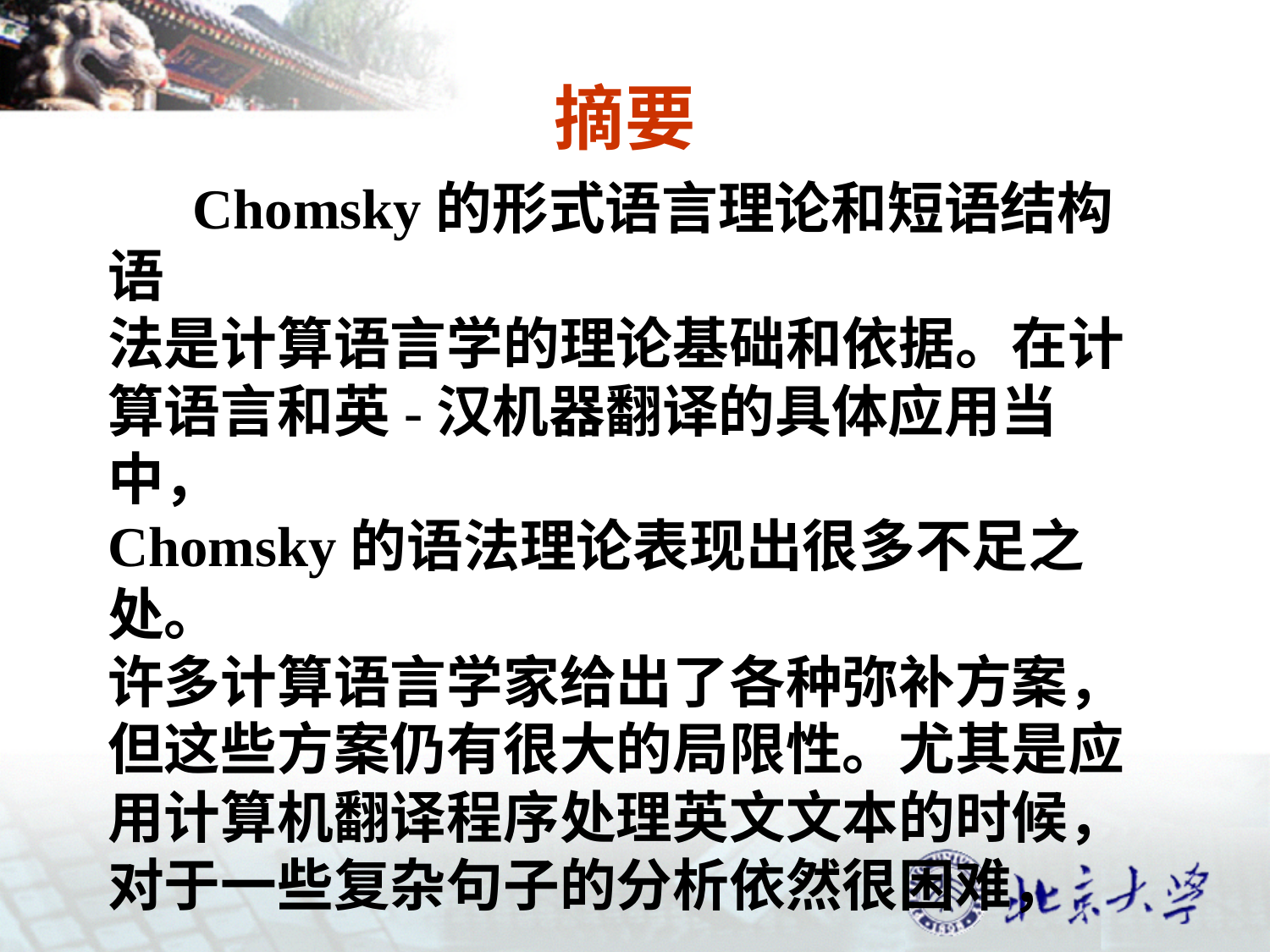

摘要
      Chomsky的形式语言理论和短语结构语
法是计算语言学的理论基础和依据。在计
算语言和英-汉机器翻译的具体应用当中，
Chomsky的语法理论表现出很多不足之处。
许多计算语言学家给出了各种弥补方案，
但这些方案仍有很大的局限性。尤其是应
用计算机翻译程序处理英文文本的时候，
对于一些复杂句子的分析依然很困难，